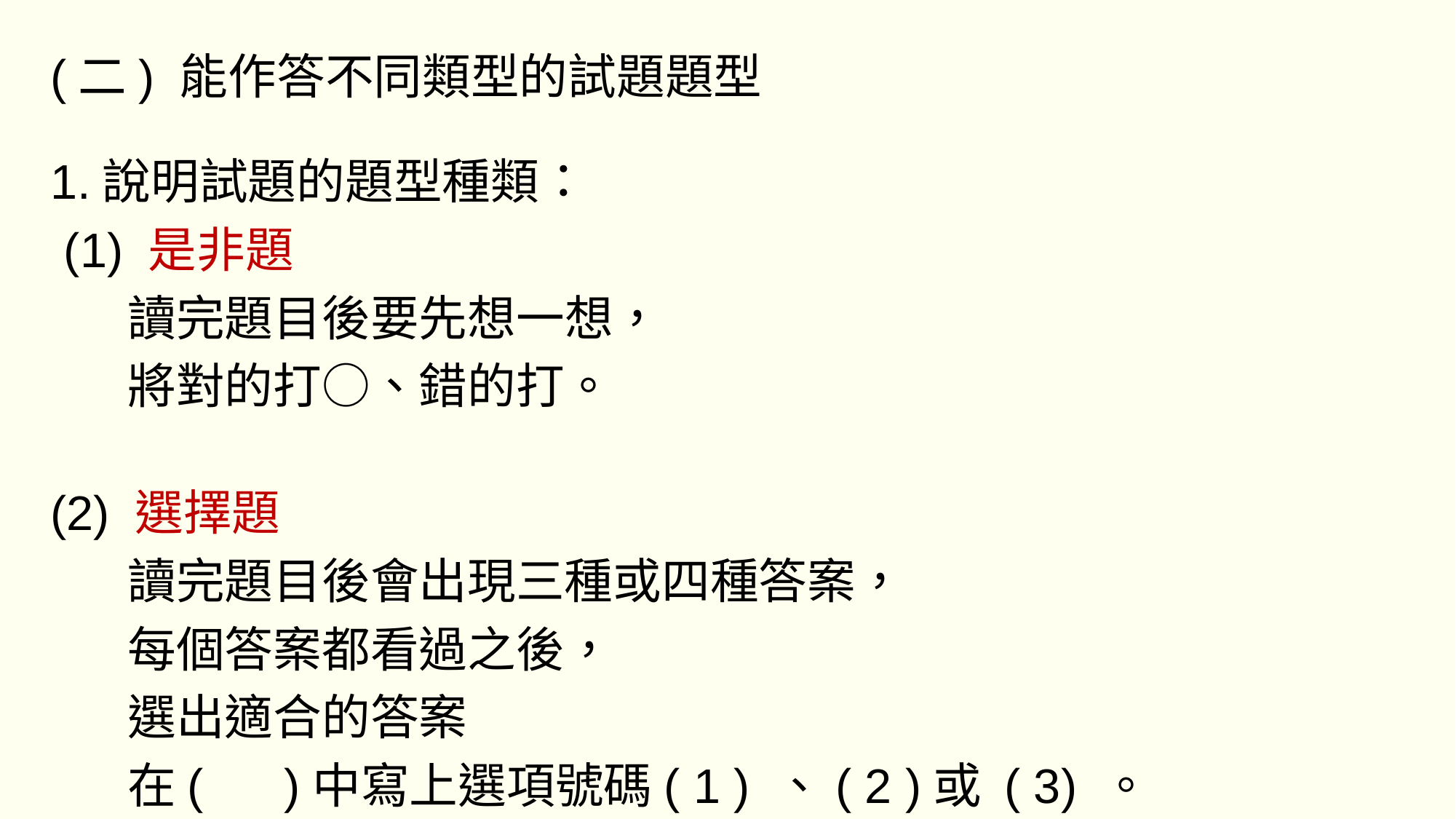

(二) 能作答不同類型的試題題型

1.說明試題的題型種類：
 (1) 是非題
      讀完題目後要先想一󠇢想，
      將對的打○、錯的打。

(2) 選擇題
      讀完題目後會出現三種或四種答案，
      每個󠇡答案都看過之後，
      選出適合的答案
      在(      )中寫上選項號碼( 1 ) 、( 2 )或 ( 3) 。